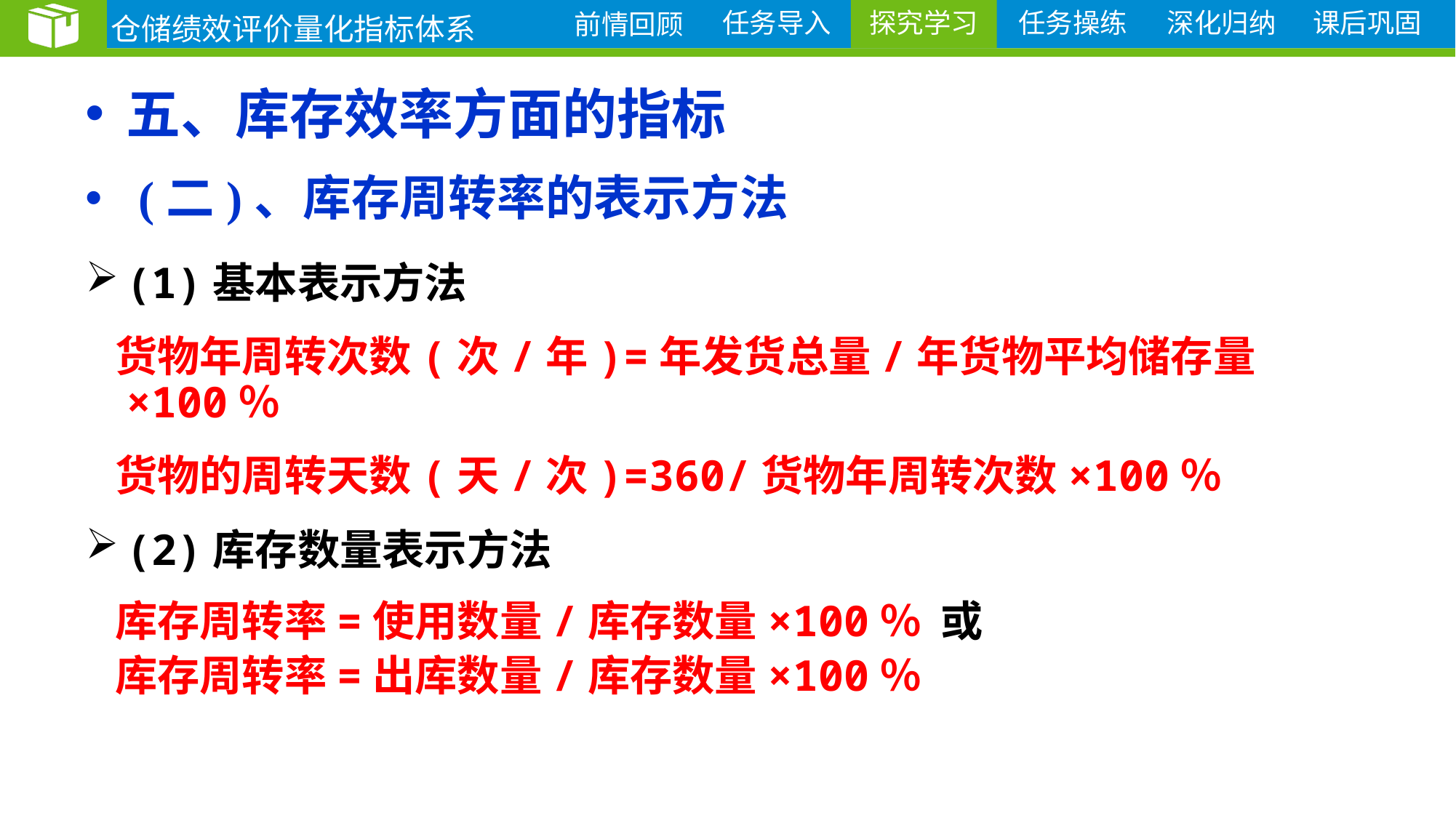

仓储绩效评价量化指标体系
探究学习
# 五、库存效率方面的指标
 (二)、库存周转率的表示方法

(1)基本表示方法

  货物年周转次数(次/年)=年发货总量/年货物平均储存量×100％

  货物的周转天数(天/次)=360/货物年周转次数×100％

(2)库存数量表示方法

  库存周转率=使用数量/库存数量×100％  或
  库存周转率=出库数量/库存数量×100％